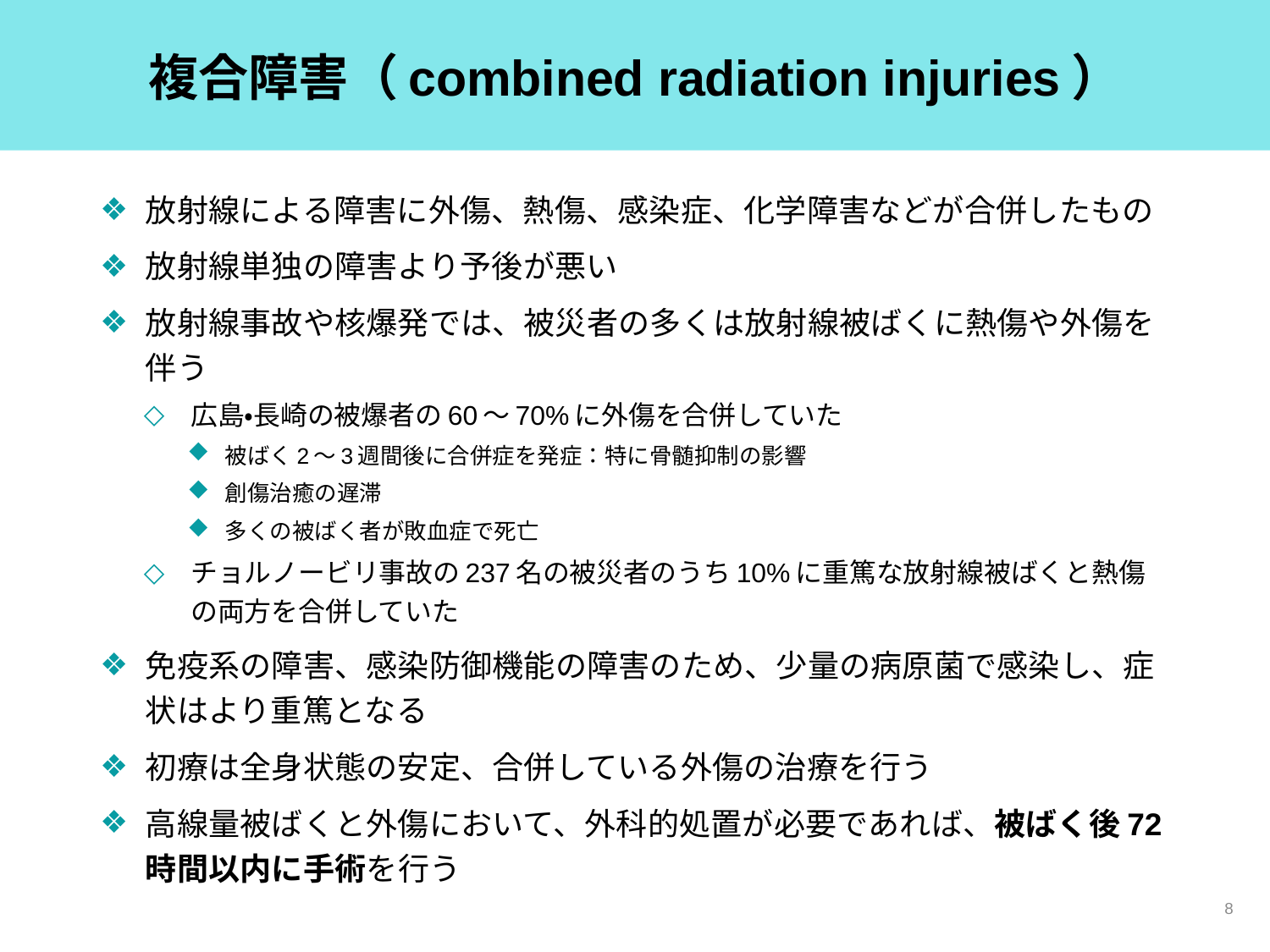

# 複合障害（combined radiation injuries）
放射線による障害に外傷、熱傷、感染症、化学障害などが合併したもの
放射線単独の障害より予後が悪い
放射線事故や核爆発では、被災者の多くは放射線被ばくに熱傷や外傷を伴う
広島・長崎の被爆者の60～70%に外傷を合併していた
被ばく2～3週間後に合併症を発症：特に骨髄抑制の影響
創傷治癒の遅滞
多くの被ばく者が敗血症で死亡
チョルノービリ事故の237名の被災者のうち10%に重篤な放射線被ばくと熱傷の両方を合併していた
免疫系の障害、感染防御機能の障害のため、少量の病原菌で感染し、症状はより重篤となる
初療は全身状態の安定、合併している外傷の治療を行う
高線量被ばくと外傷において、外科的処置が必要であれば、被ばく後72時間以内に手術を行う
8